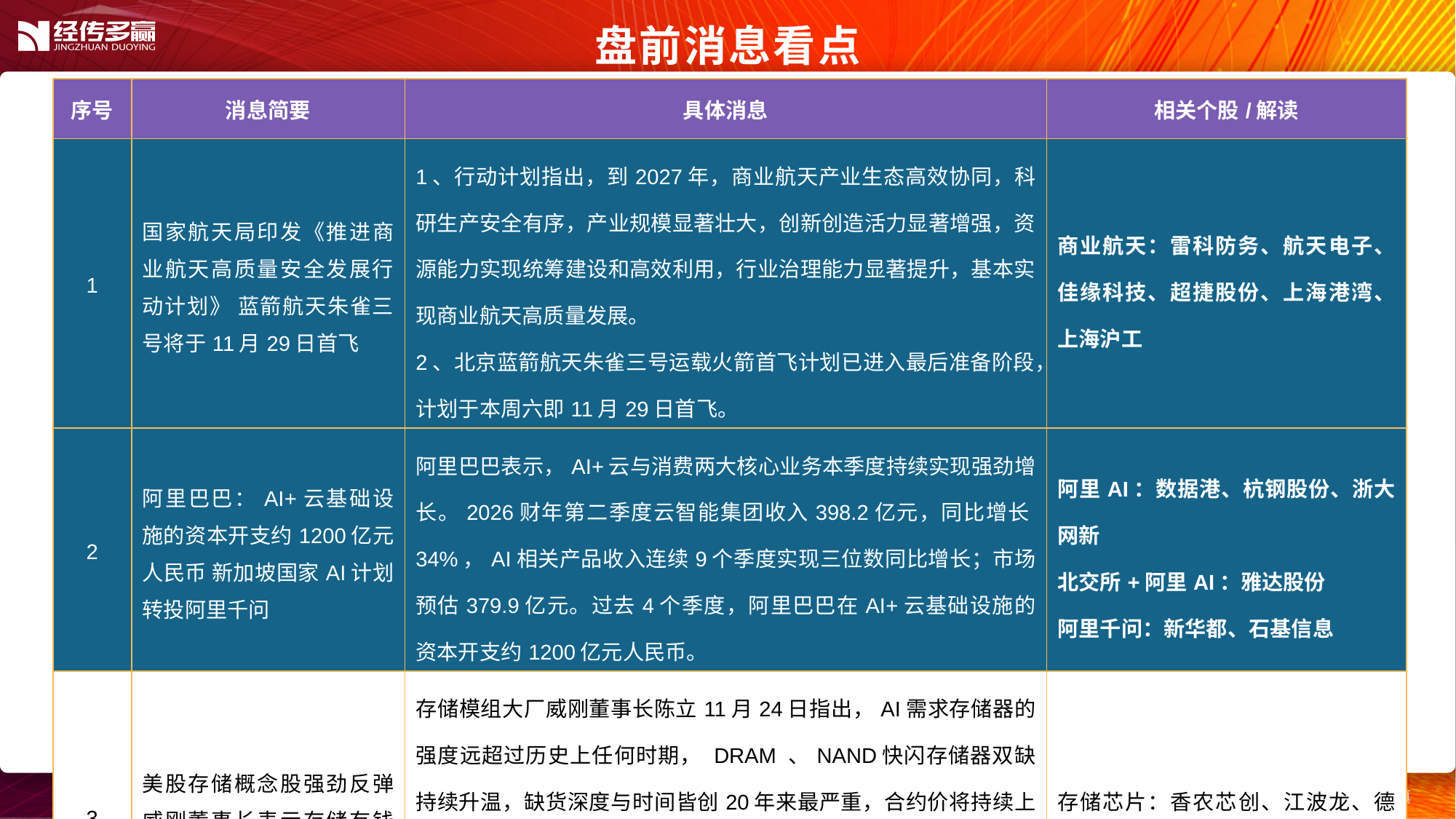

盘前消息看点
| 序号 | 消息简要 | 具体消息 | 相关个股/解读 |
| --- | --- | --- | --- |
| 1 | 国家航天局印发《推进商业航天高质量安全发展行动计划》 蓝箭航天朱雀三号将于11月29日首飞 | 1、行动计划指出，到2027年，商业航天产业生态高效协同，科研生产安全有序，产业规模显著壮大，创新创造活力显著增强，资源能力实现统筹建设和高效利用，行业治理能力显著提升，基本实现商业航天高质量发展。 2、北京蓝箭航天朱雀三号运载火箭首飞计划已进入最后准备阶段，计划于本周六即11月29日首飞。 | 商业航天：雷科防务、航天电子、佳缘科技、超捷股份、上海港湾、上海沪工 |
| 2 | 阿里巴巴：AI+云基础设施的资本开支约1200亿元人民币 新加坡国家AI计划转投阿里千问 | 阿里巴巴表示，AI+云与消费两大核心业务本季度持续实现强劲增长。2026财年第二季度云智能集团收入398.2亿元，同比增长34%，AI相关产品收入连续9个季度实现三位数同比增长；市场预估379.9亿元。过去4个季度，阿里巴巴在AI+云基础设施的资本开支约1200亿元人民币。 | 阿里AI：数据港、杭钢股份、浙大网新 北交所+阿里AI：雅达股份 阿里千问：新华都、石基信息 |
| 3 | 美股存储概念股强劲反弹 威刚董事长表示存储有钱也买不到货 | 存储模组大厂威刚董事长陈立11月24日指出，AI需求存储器的强度远超过历史上任何时期， DRAM 、NAND快闪存储器双缺持续升温，缺货深度与时间皆创20年来最严重，合约价将持续上涨至少两至三季以上，2026年上半年DRAM与NAND快闪存储器仍将呈现全面缺货态势。AI、CSP（云端应用服务）的需求激增；安全库存见底，各家客户有钱也买不到货。 | 存储芯片：香农芯创、江波龙、德明利、普冉股份、佰维存储 |
| 4 |  |  |  |
| 5 |  |  |  |